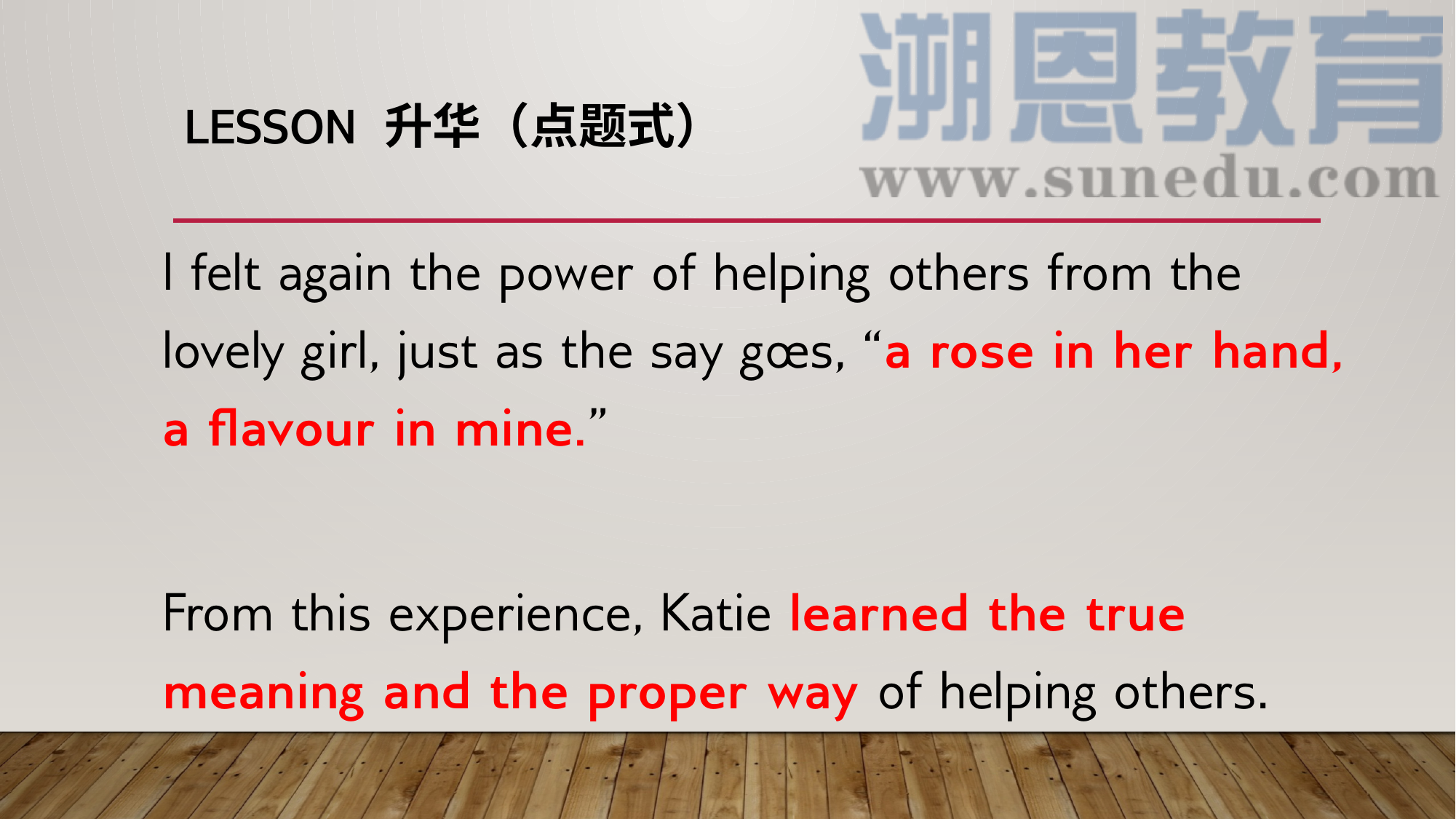

# Lesson 升华（点题式）
I felt again the power of helping others from the lovely girl, just as the say goes, “a rose in her hand, a flavour in mine.”

From this experience, Katie learned the true meaning and the proper way of helping others.